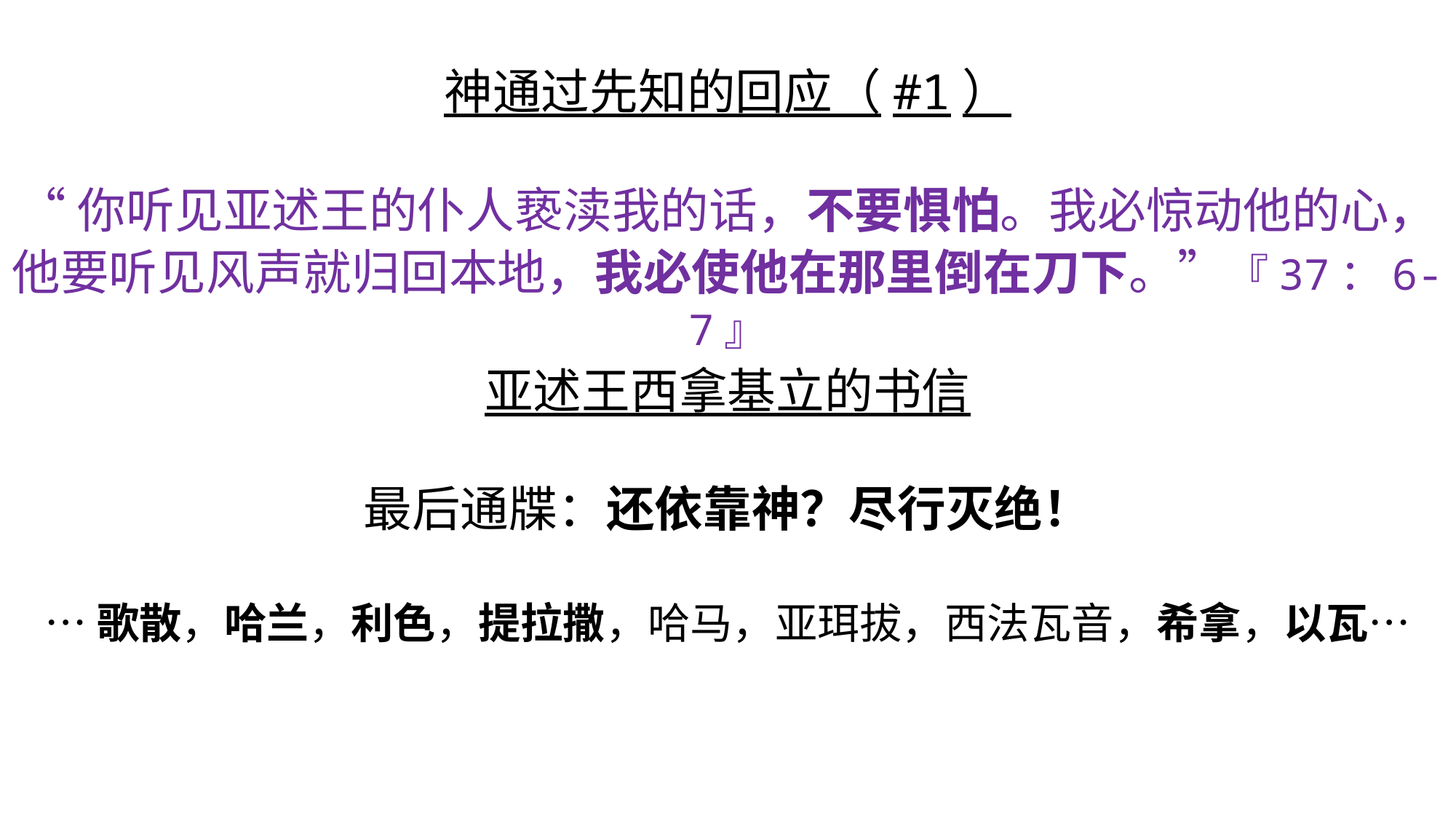

神通过先知的回应（#1）
“你听见亚述王的仆人亵渎我的话，不要惧怕。我必惊动他的心，他要听见风声就归回本地，我必使他在那里倒在刀下。”『37：6-7』
亚述王西拿基立的书信
最后通牒：还依靠神？尽行灭绝！
…歌散，哈兰，利色，提拉撒，哈马，亚珥拔，西法瓦音，希拿，以瓦…